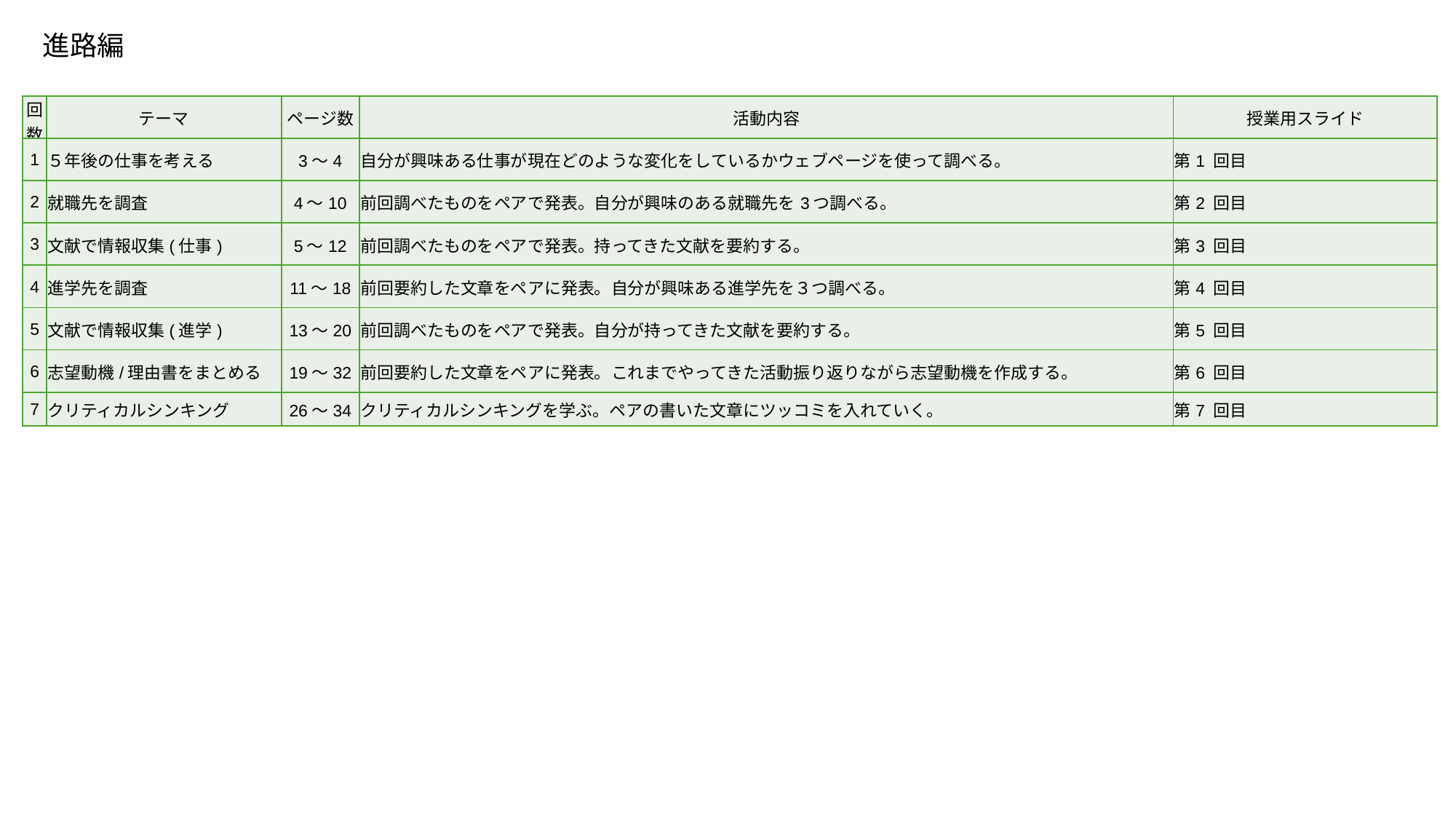

進路編
| 回数 | テーマ | ページ数 | 活動内容 | 授業用スライド |
| --- | --- | --- | --- | --- |
| 1 | ５年後の仕事を考える | 3～4 | 自分が興味ある仕事が現在どのような変化をしているかウェブページを使って調べる。 | 第1 回目 |
| 2 | 就職先を調査 | 4～10 | 前回調べたものをペアで発表。自分が興味のある就職先を3つ調べる。 | 第2 回目 |
| 3 | 文献で情報収集(仕事) | 5～12 | 前回調べたものをペアで発表。持ってきた文献を要約する。 | 第3 回目 |
| 4 | 進学先を調査 | 11～18 | 前回要約した文章をペアに発表。自分が興味ある進学先を３つ調べる。 | 第4 回目 |
| 5 | 文献で情報収集(進学) | 13～20 | 前回調べたものをペアで発表。自分が持ってきた文献を要約する。 | 第5 回目 |
| 6 | 志望動機/理由書をまとめる | 19～32 | 前回要約した文章をペアに発表。これまでやってきた活動振り返りながら志望動機を作成する。 | 第6 回目 |
| 7 | クリティカルシンキング | 26～34 | クリティカルシンキングを学ぶ。ペアの書いた文章にツッコミを入れていく。 | 第7 回目 |